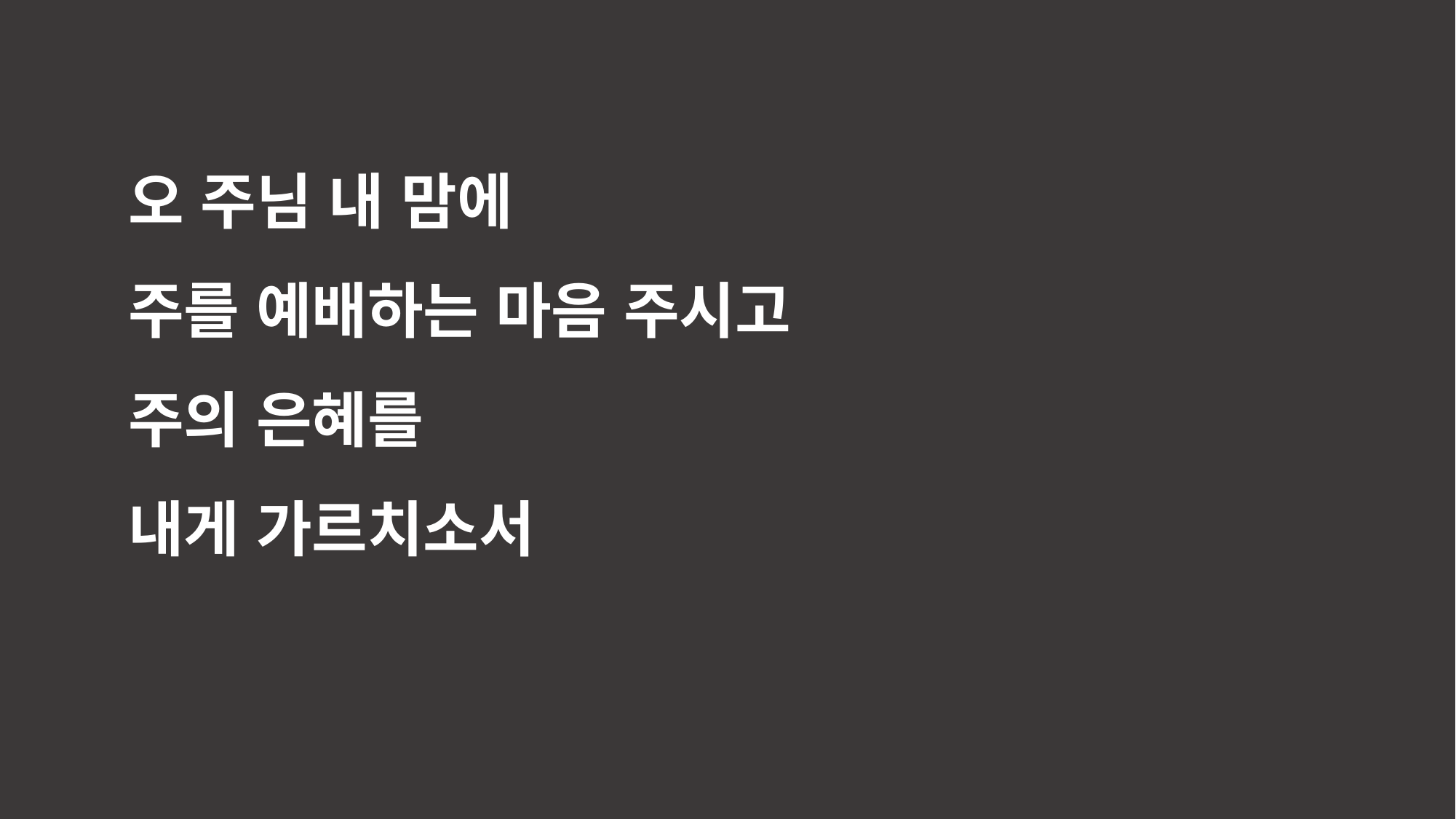

오 주님 내 맘에
주를 예배하는 마음 주시고
주의 은혜를
내게 가르치소서